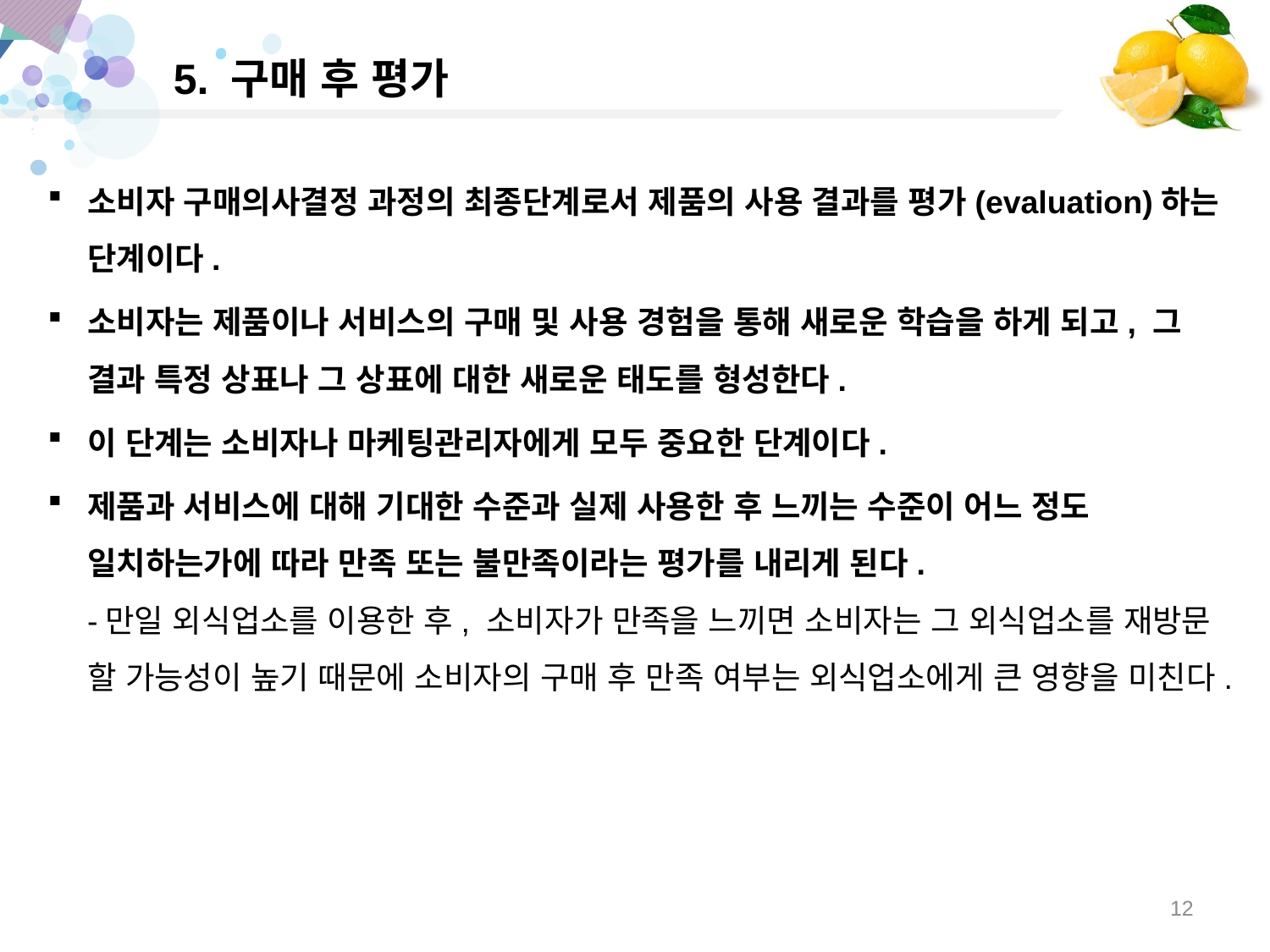

# 5. 구매 후 평가
소비자 구매의사결정 과정의 최종단계로서 제품의 사용 결과를 평가(evaluation)하는 단계이다.
소비자는 제품이나 서비스의 구매 및 사용 경험을 통해 새로운 학습을 하게 되고, 그 결과 특정 상표나 그 상표에 대한 새로운 태도를 형성한다.
이 단계는 소비자나 마케팅관리자에게 모두 중요한 단계이다.
제품과 서비스에 대해 기대한 수준과 실제 사용한 후 느끼는 수준이 어느 정도 일치하는가에 따라 만족 또는 불만족이라는 평가를 내리게 된다.
-만일 외식업소를 이용한 후, 소비자가 만족을 느끼면 소비자는 그 외식업소를 재방문 할 가능성이 높기 때문에 소비자의 구매 후 만족 여부는 외식업소에게 큰 영향을 미친다.

12